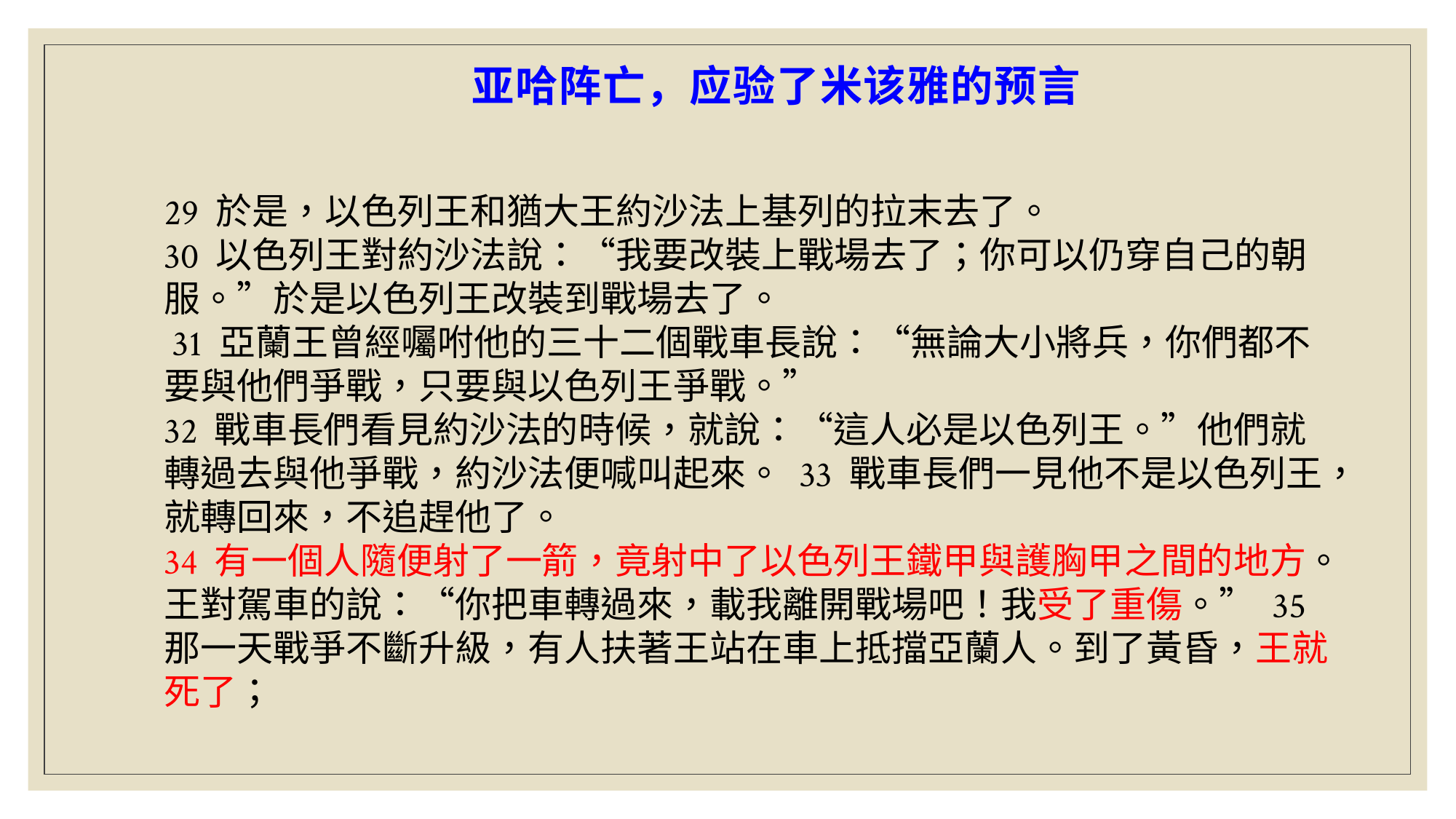

亚哈阵亡，应验了米该雅的预言

29 於是，以色列王和猶大王約沙法上基列的拉末去了。
30 以色列王對約沙法說：“我要改裝上戰場去了；你可以仍穿自己的朝服。”於是以色列王改裝到戰場去了。
 31 亞蘭王曾經囑咐他的三十二個戰車長說：“無論大小將兵，你們都不要與他們爭戰，只要與以色列王爭戰。”
32 戰車長們看見約沙法的時候，就說：“這人必是以色列王。”他們就轉過去與他爭戰，約沙法便喊叫起來。 33 戰車長們一見他不是以色列王，就轉回來，不追趕他了。
34 有一個人隨便射了一箭，竟射中了以色列王鐵甲與護胸甲之間的地方。王對駕車的說：“你把車轉過來，載我離開戰場吧！我受了重傷。” 35 那一天戰爭不斷升級，有人扶著王站在車上抵擋亞蘭人。到了黃昏，王就死了；